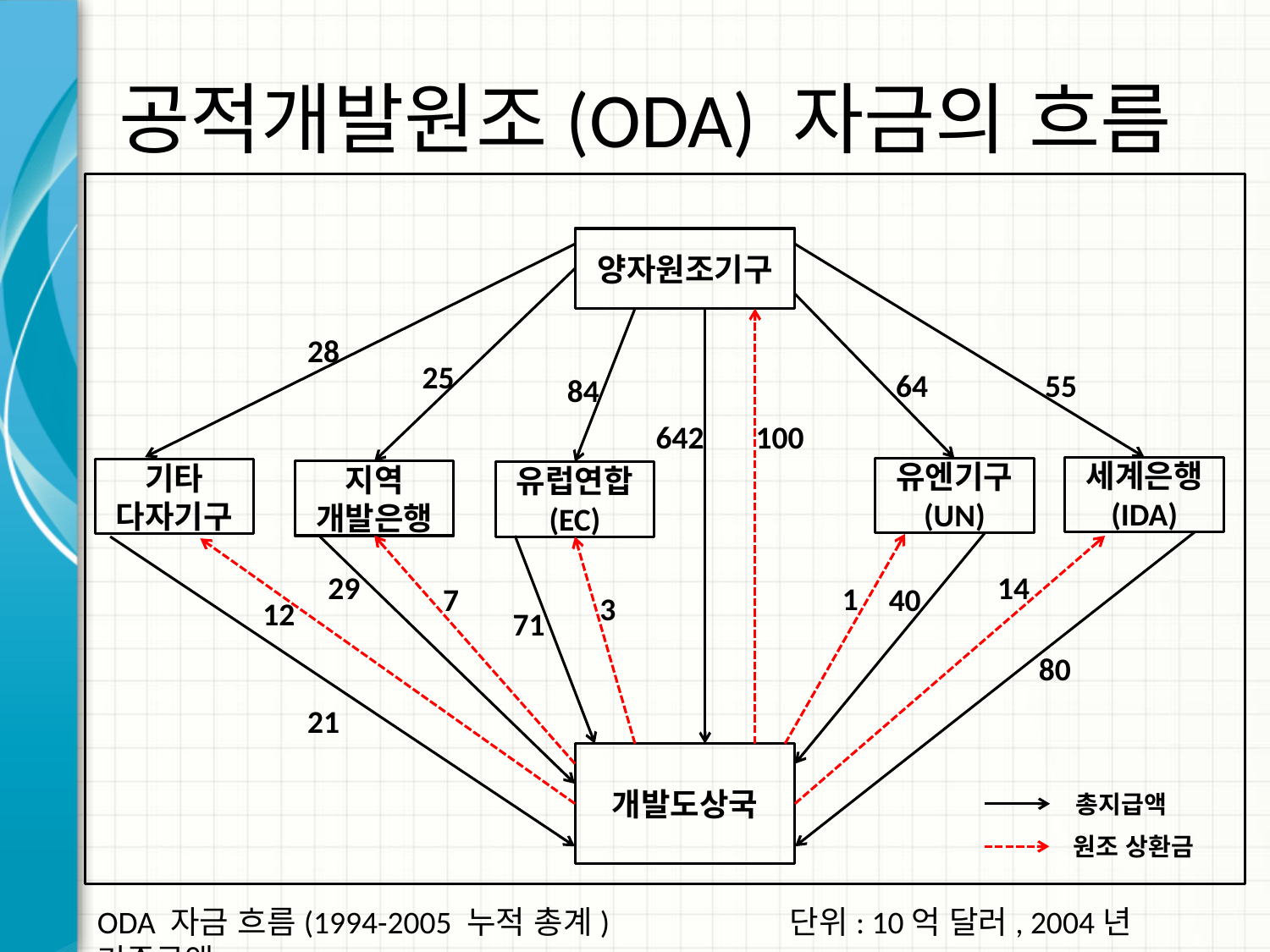

# 공적개발원조(ODA) 자금의 흐름

양자원조기구
28
25
64
55
84
642
100
세계은행
(IDA)
유엔기구
(UN)
기타
다자기구
지역
개발은행
유럽연합
(EC)
29
14
  1
7
40
3
12
71
80
21
개발도상국
총지급액
원조 상환금
ODA 자금 흐름(1994-2005 누적 총계)                        단위: 10억 달러, 2004년 기준금액